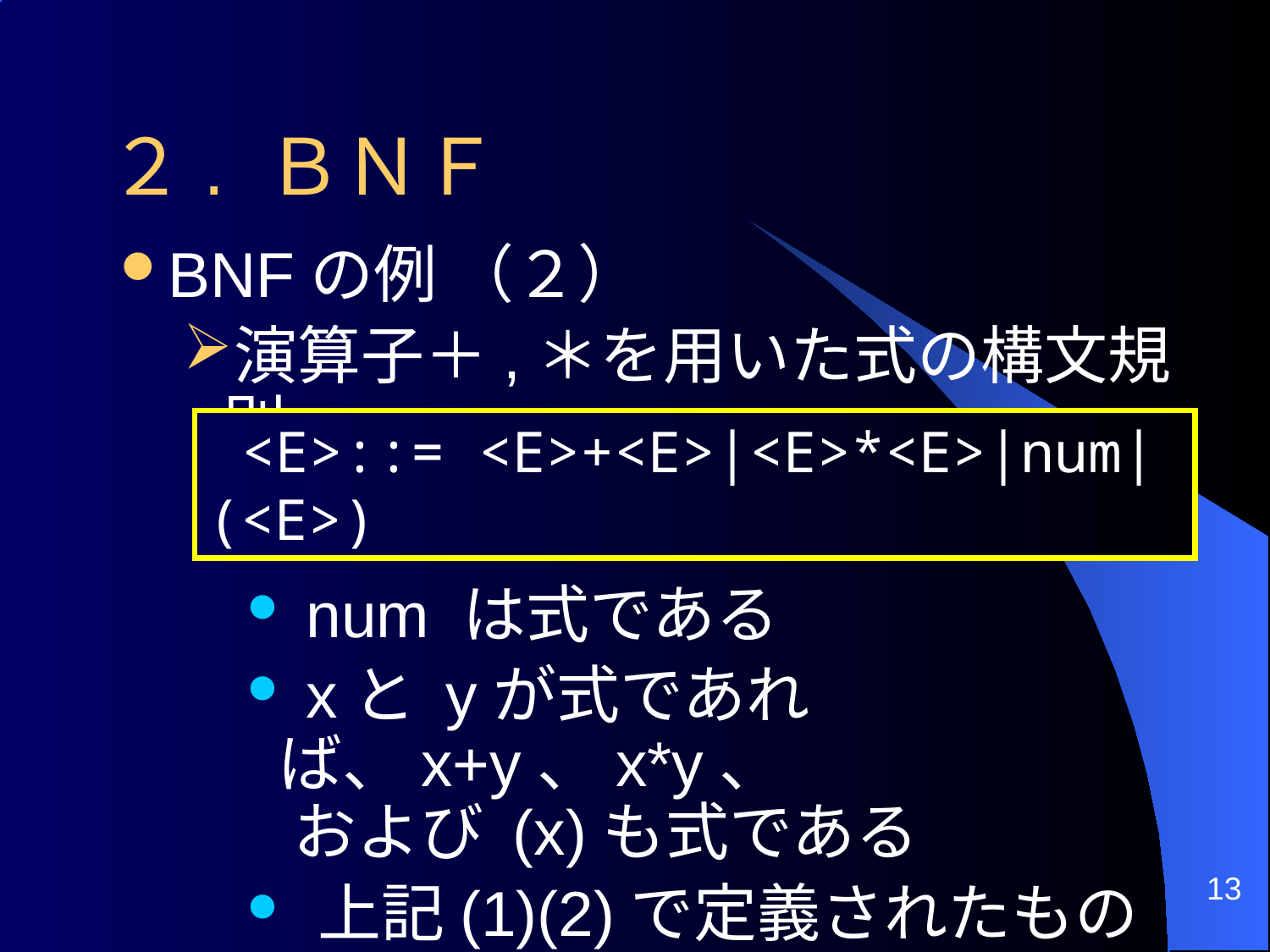

# ２. ＢＮＦ
BNFの例 （２）
演算子＋,＊を用いた式の構文規則

 num は式である
 xと yが式であれば、x+y、x*y、
 および (x)も式である
 上記(1)(2)で定義されたものだけ
 が式である
 <E>::= <E>+<E>|<E>*<E>|num|(<E>)
13